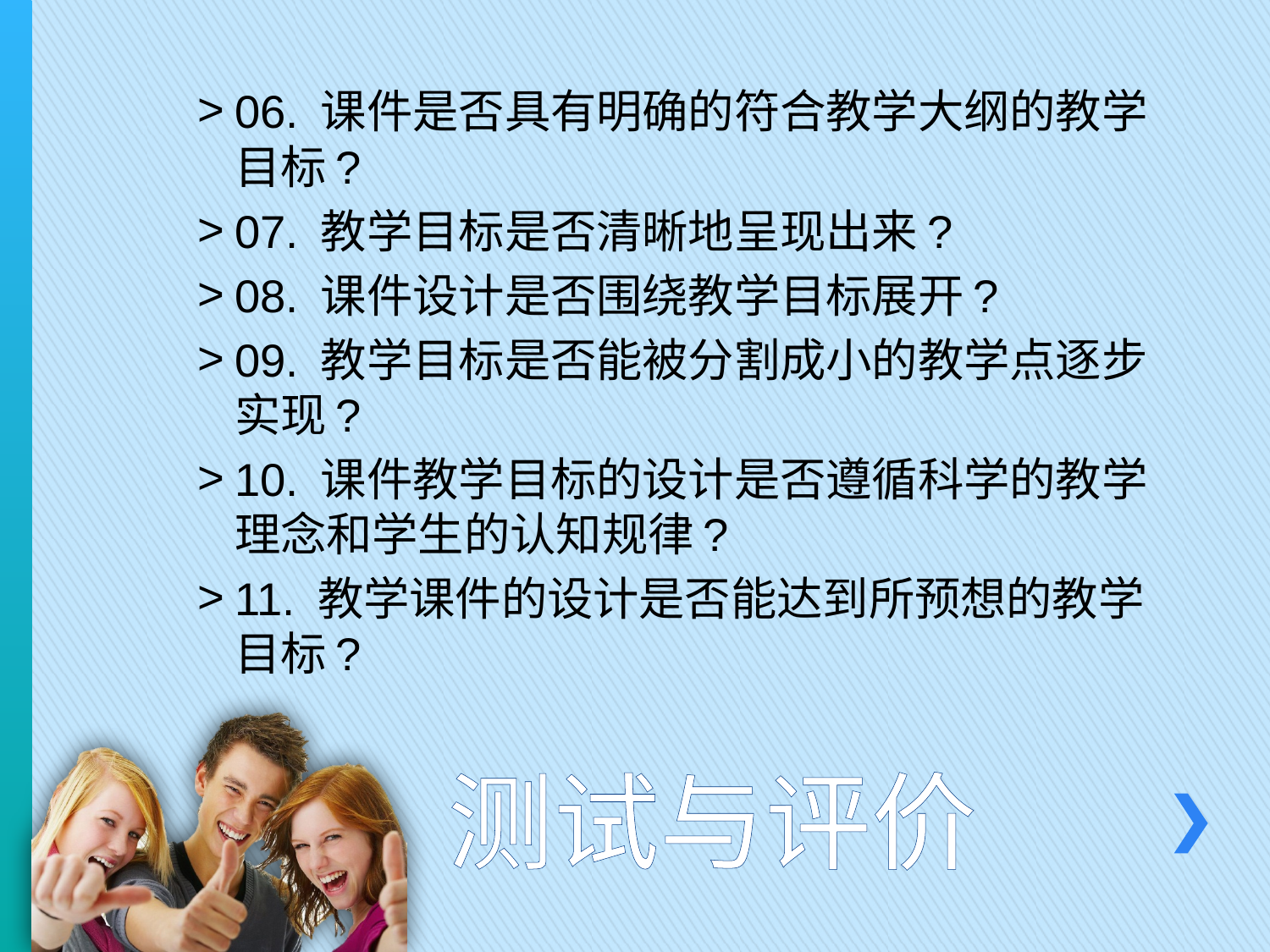

06. 课件是否具有明确的符合教学大纲的教学目标?
07. 教学目标是否清晰地呈现出来?
08. 课件设计是否围绕教学目标展开?
09. 教学目标是否能被分割成小的教学点逐步实现?
10. 课件教学目标的设计是否遵循科学的教学理念和学生的认知规律?
11. 教学课件的设计是否能达到所预想的教学目标?

# 测试与评价